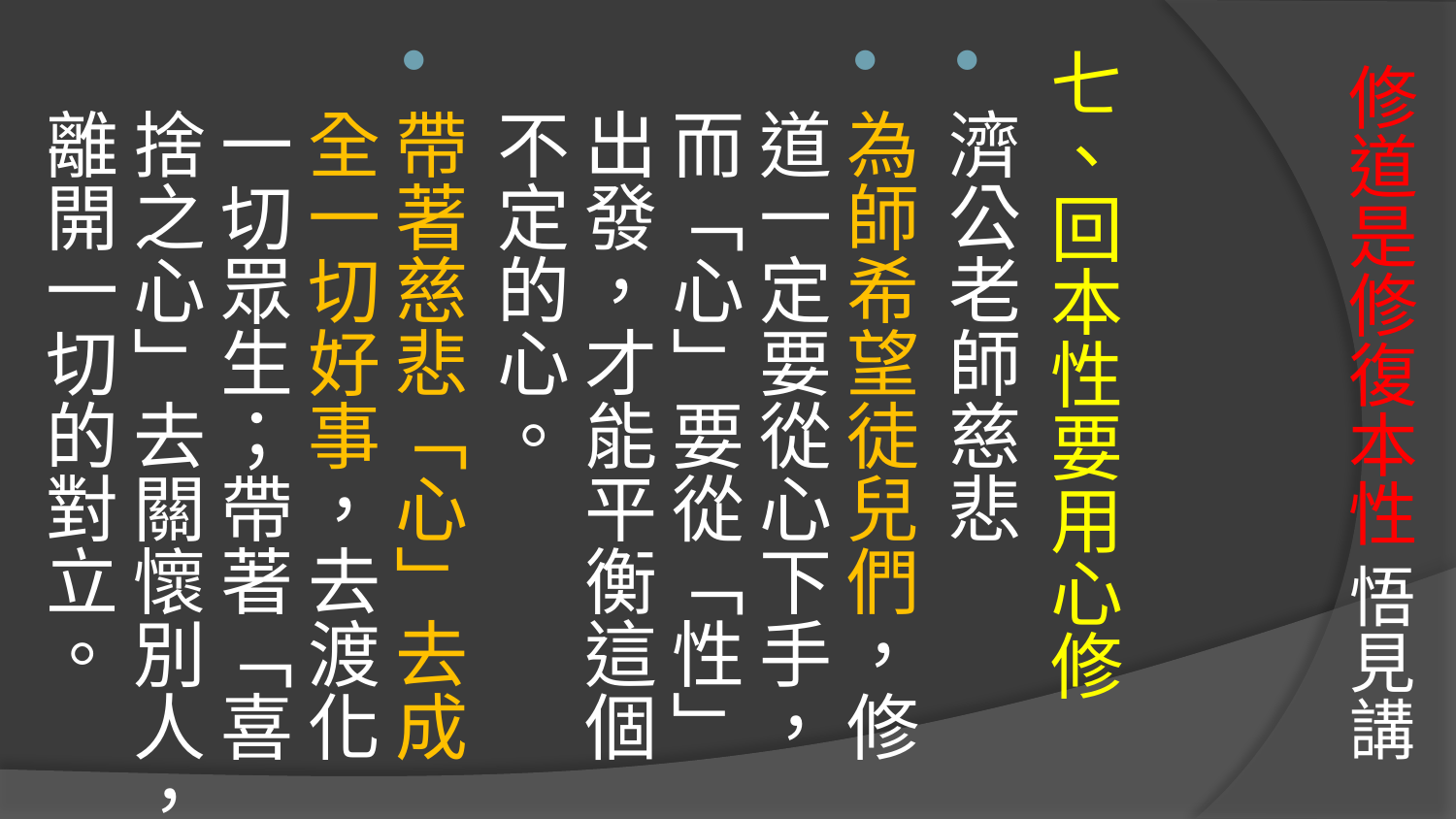

七、回本性要用心修
濟公老師慈悲
為師希望徒兒們，修道一定要從心下手，而「心」要從「性」出發，才能平衡這個不定的心。
帶著慈悲「心」去成全一切好事，去渡化一切眾生；帶著「喜捨之心」去關懷別人，離開一切的對立。
# 修道是修復本性 悟見講